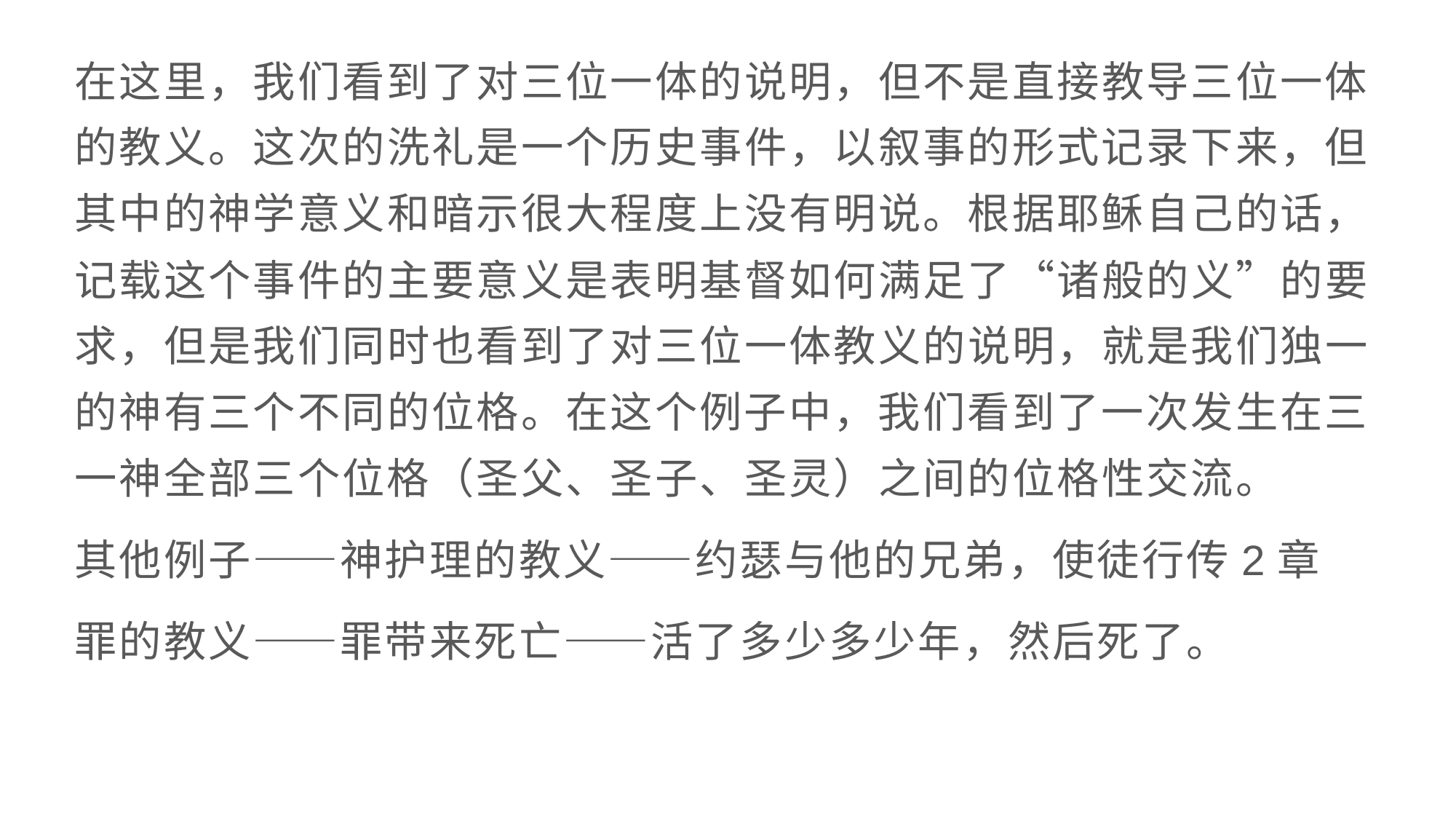

在这里，我们看到了对三位一体的说明，但不是直接教导三位一体的教义。这次的洗礼是一个历史事件，以叙事的形式记录下来，但其中的神学意义和暗示很大程度上没有明说。根据耶稣自己的话，记载这个事件的主要意义是表明基督如何满足了“诸般的义”的要求，但是我们同时也看到了对三位一体教义的说明，就是我们独一的神有三个不同的位格。在这个例子中，我们看到了一次发生在三一神全部三个位格（圣父、圣子、圣灵）之间的位格性交流。
其他例子——神护理的教义——约瑟与他的兄弟，使徒行传2章
罪的教义——罪带来死亡——活了多少多少年，然后死了。